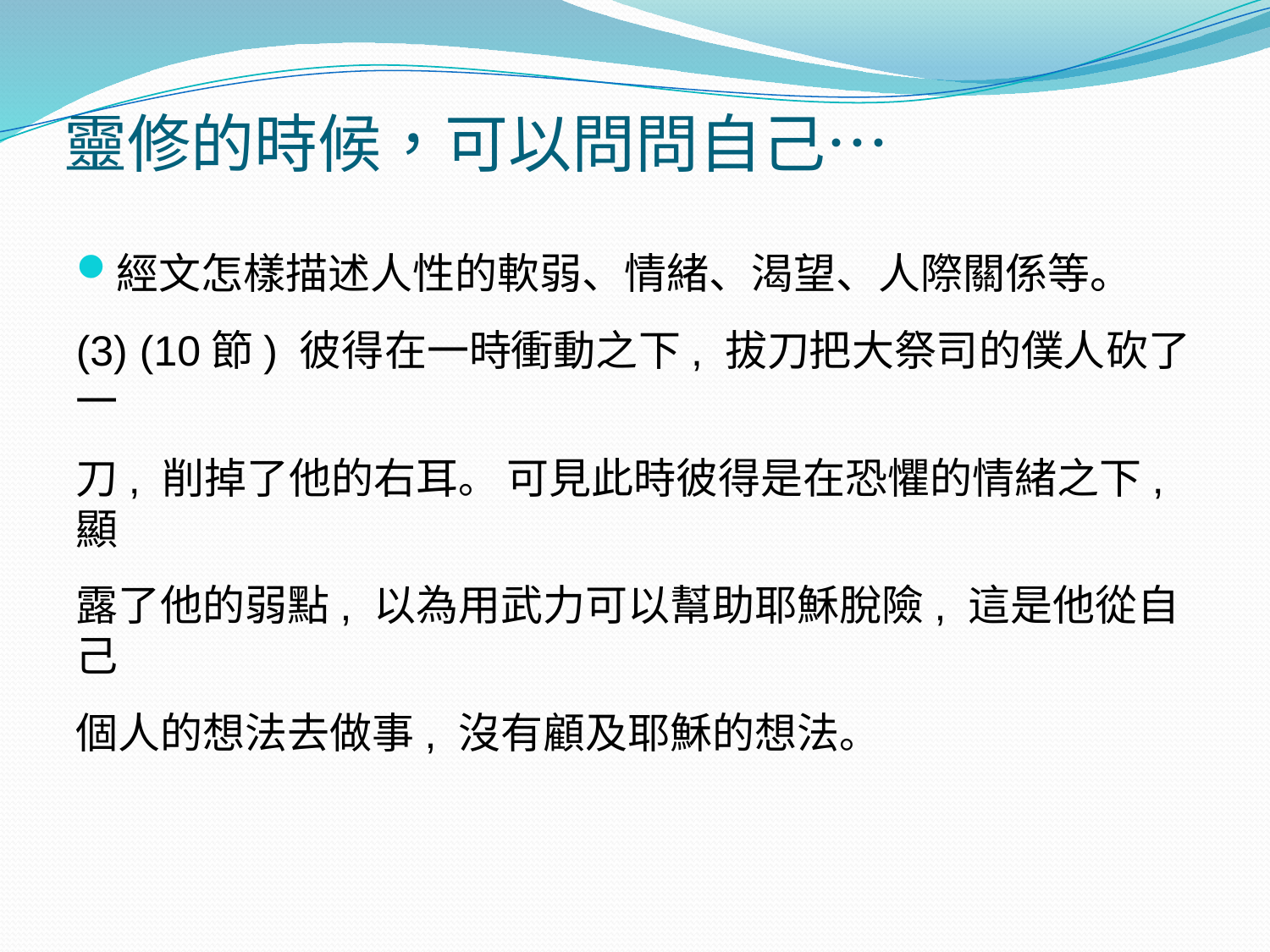

# 靈修的時候，可以問問⾃⼰…
經文怎樣描述人性的軟弱、情緒、渴望、人際關係等。
(3) (10節) 彼得在一時衝動之下, 拔刀把大祭司的僕人砍了一
刀, 削掉了他的右耳。 可見此時彼得是在恐懼的情緒之下, 顯
露了他的弱點, 以為用武力可以幫助耶穌脫險, 這是他從自己
個人的想法去做事, 沒有顧及耶穌的想法。